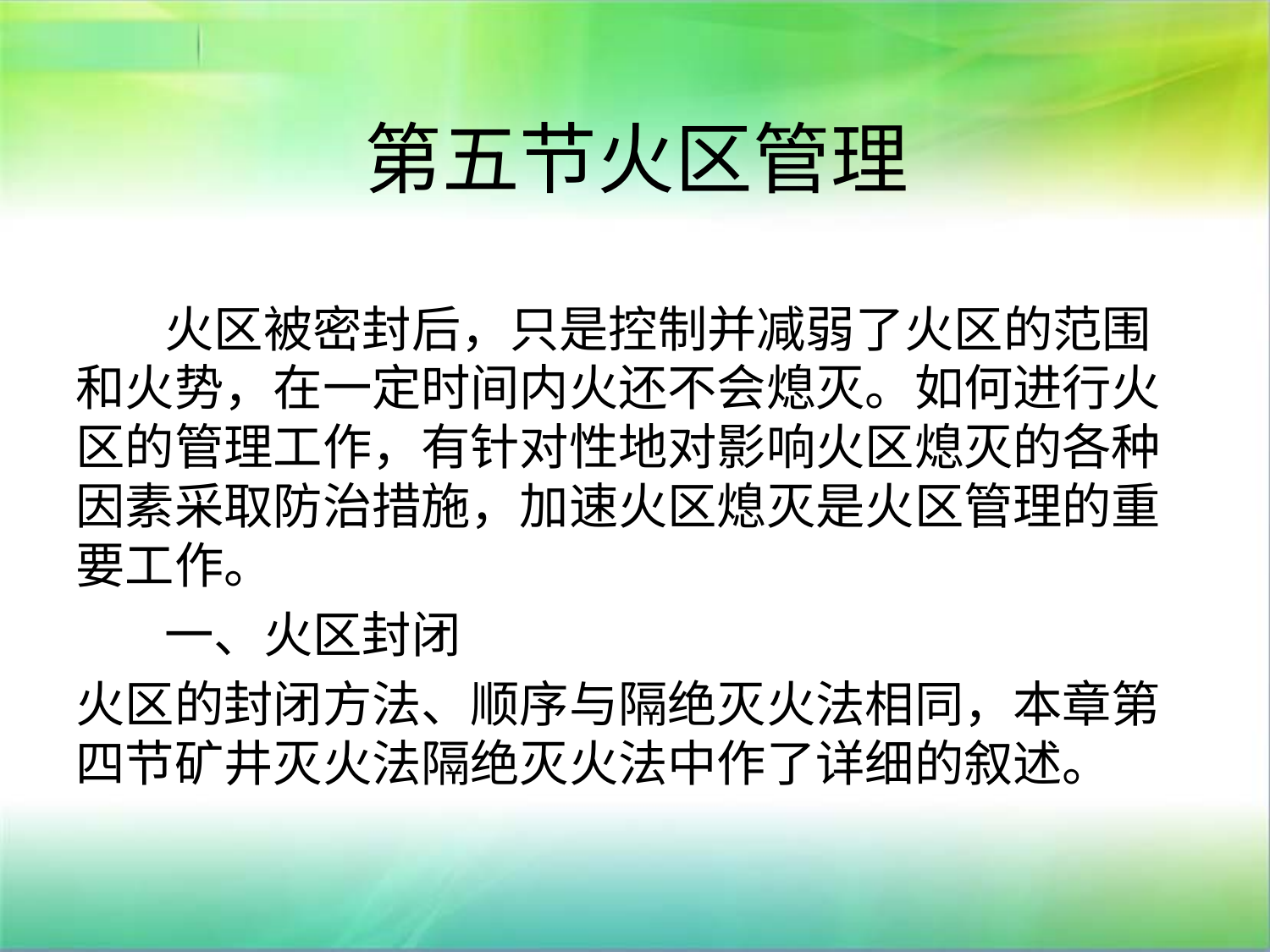

# 第五节火区管理

       火区被密封后，只是控制并减弱了火区的范围和火势，在一定时间内火还不会熄灭。如何进行火区的管理工作，有针对性地对影响火区熄灭的各种因素采取防治措施，加速火区熄灭是火区管理的重要工作。
       一、火区封闭
火区的封闭方法、顺序与隔绝灭火法相同，本章第四节矿井灭火法隔绝灭火法中作了详细的叙述。